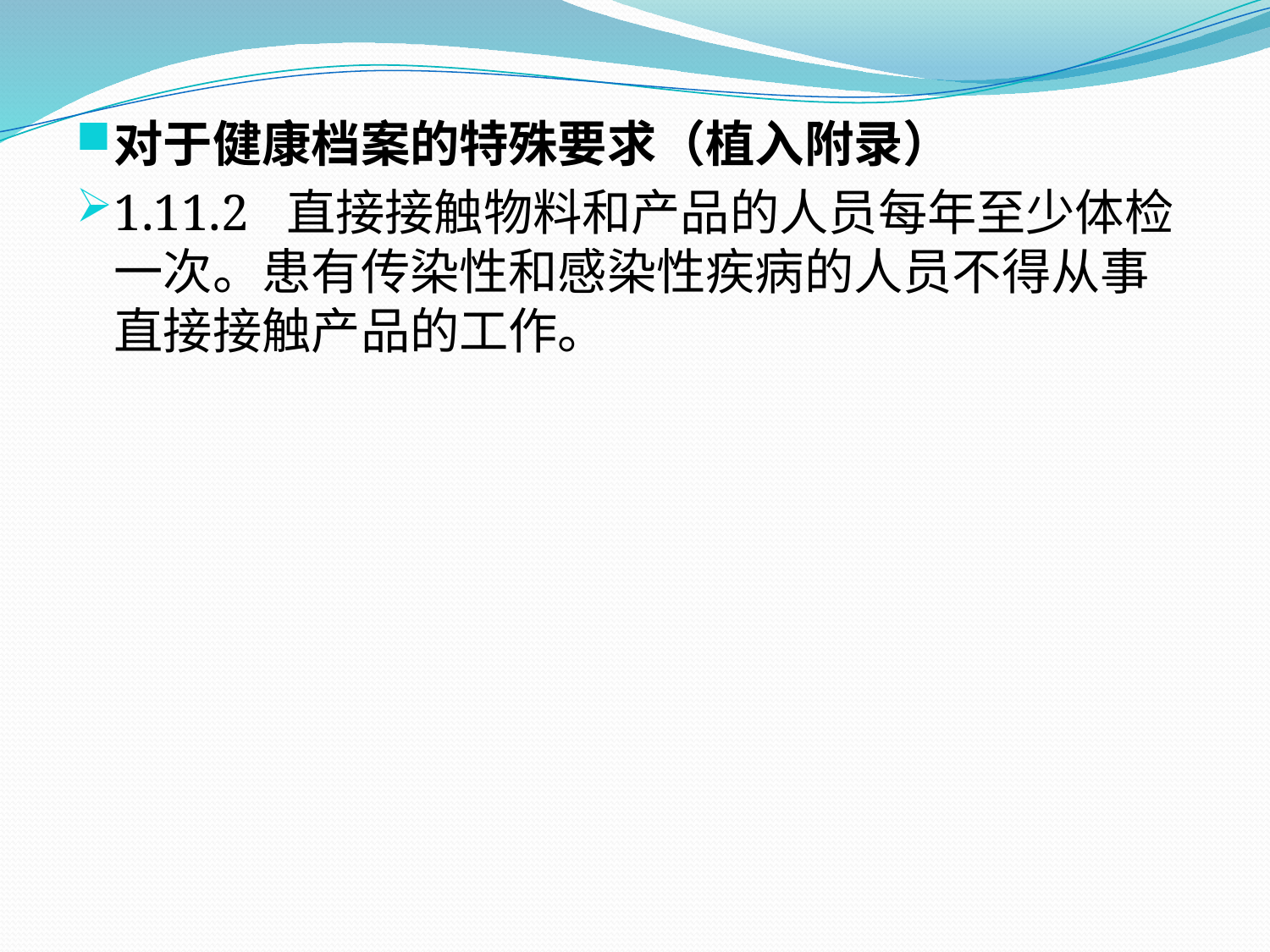

对于健康档案的特殊要求（植入附录）
1.11.2  直接接触物料和产品的人员每年至少体检一次。患有传染性和感染性疾病的人员不得从事直接接触产品的工作。